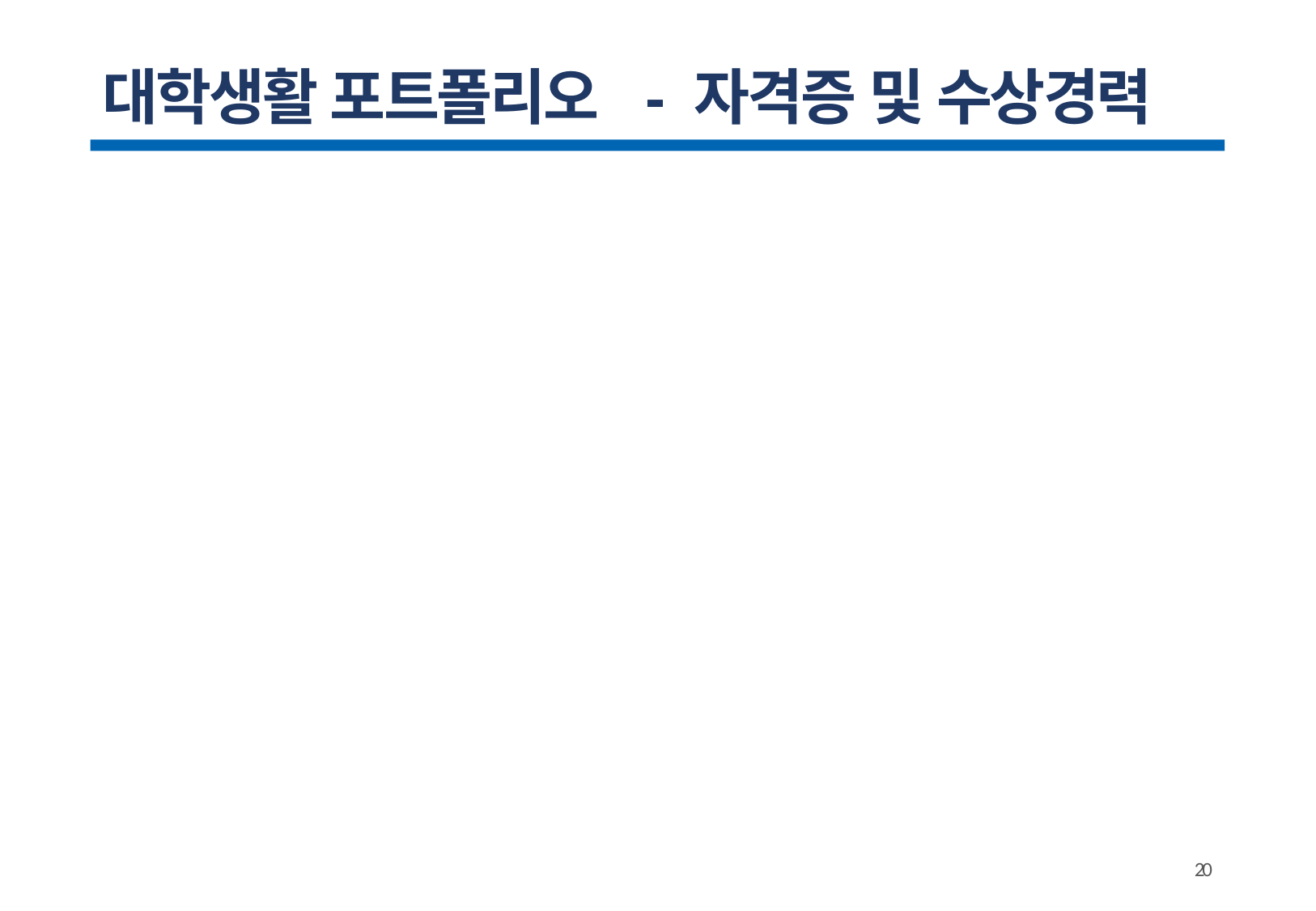

대학생활 포트폴리오  - 자격증 및 수상경력
20